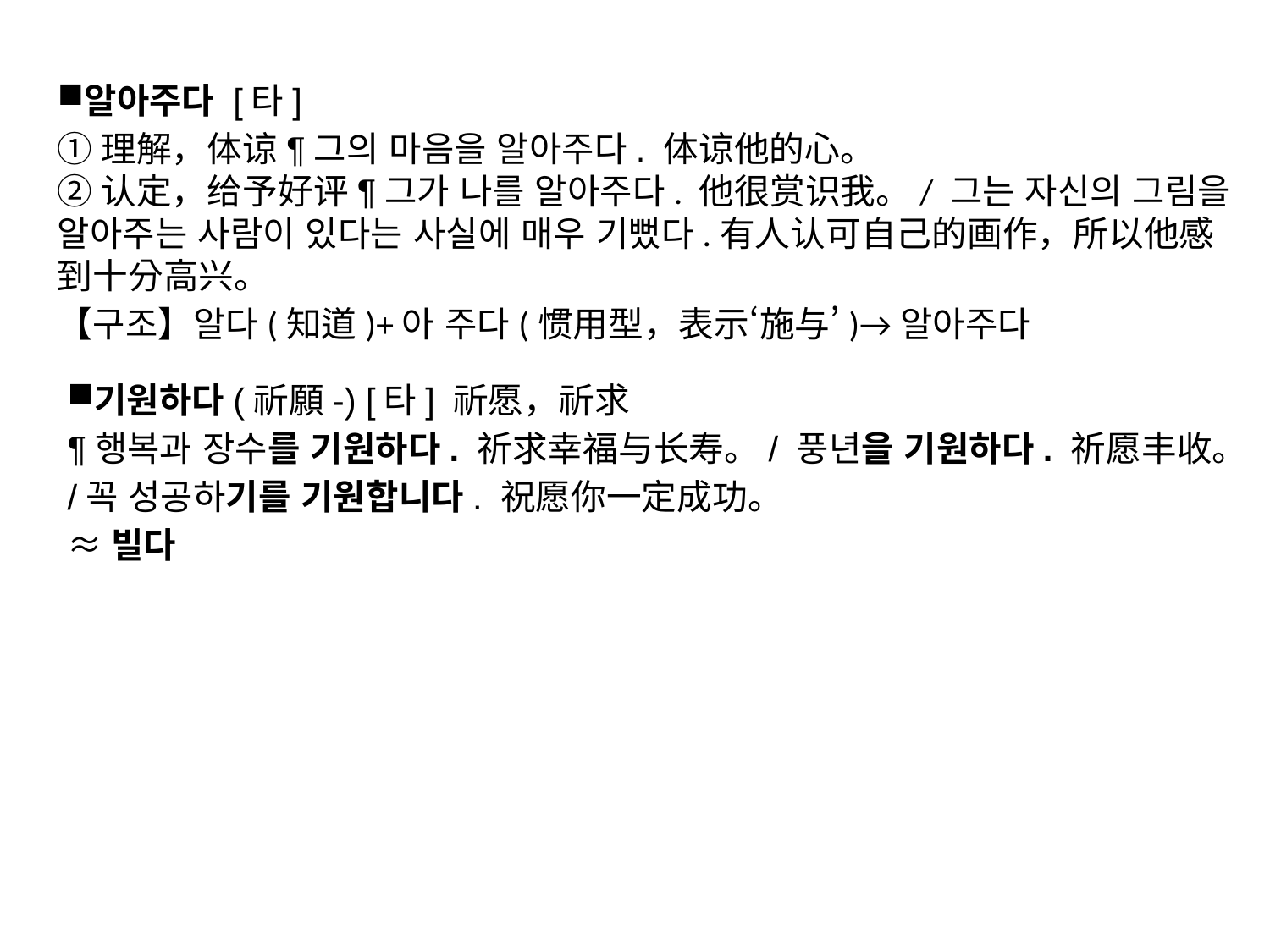

알아주다 [타]
①理解，体谅¶그의 마음을 알아주다. 体谅他的心。
②认定，给予好评¶그가 나를 알아주다. 他很赏识我。/ 그는 자신의 그림을 알아주는 사람이 있다는 사실에 매우 기뻤다.有人认可自己的画作，所以他感到十分高兴。
【구조】알다(知道)+아 주다(惯用型，表示‘施与’)→알아주다
기원하다(祈願-) [타] 祈愿，祈求
¶행복과 장수를 기원하다. 祈求幸福与长寿。/ 풍년을 기원하다. 祈愿丰收。/꼭 성공하기를 기원합니다. 祝愿你一定成功。
≈빌다